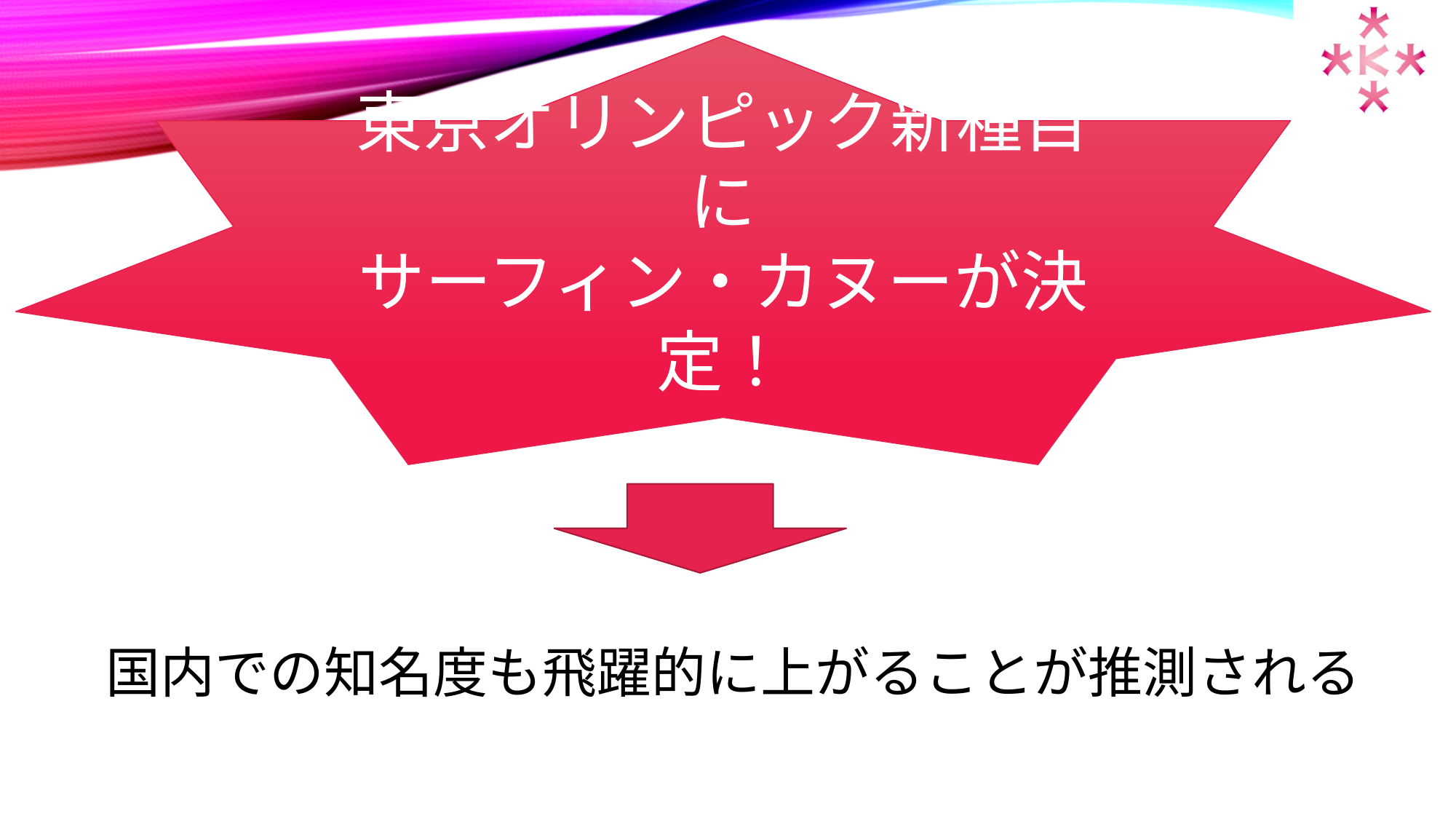

東京オリンピック新種目に
サーフィン・カヌーが決定！

国内での知名度も飛躍的に上がることが推測される